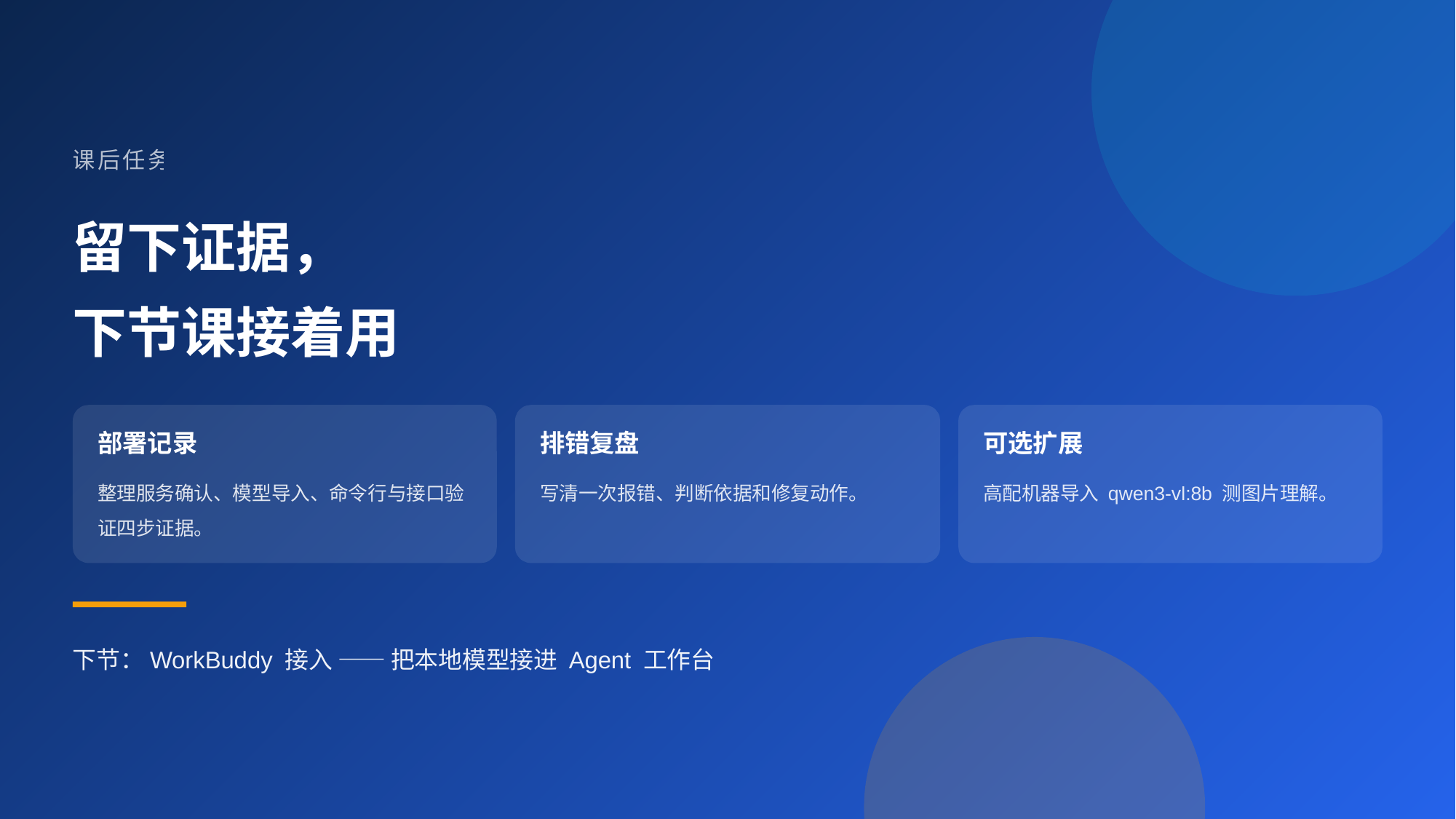

课后任务
留下证据，
下节课接着用

部署记录
排错复盘
可选扩展
整理服务确认、模型导入、命令行与接口验证四步证据。
写清一次报错、判断依据和修复动作。
高配机器导入 qwen3-vl:8b 测图片理解。

下节：WorkBuddy 接入 —— 把本地模型接进 Agent 工作台